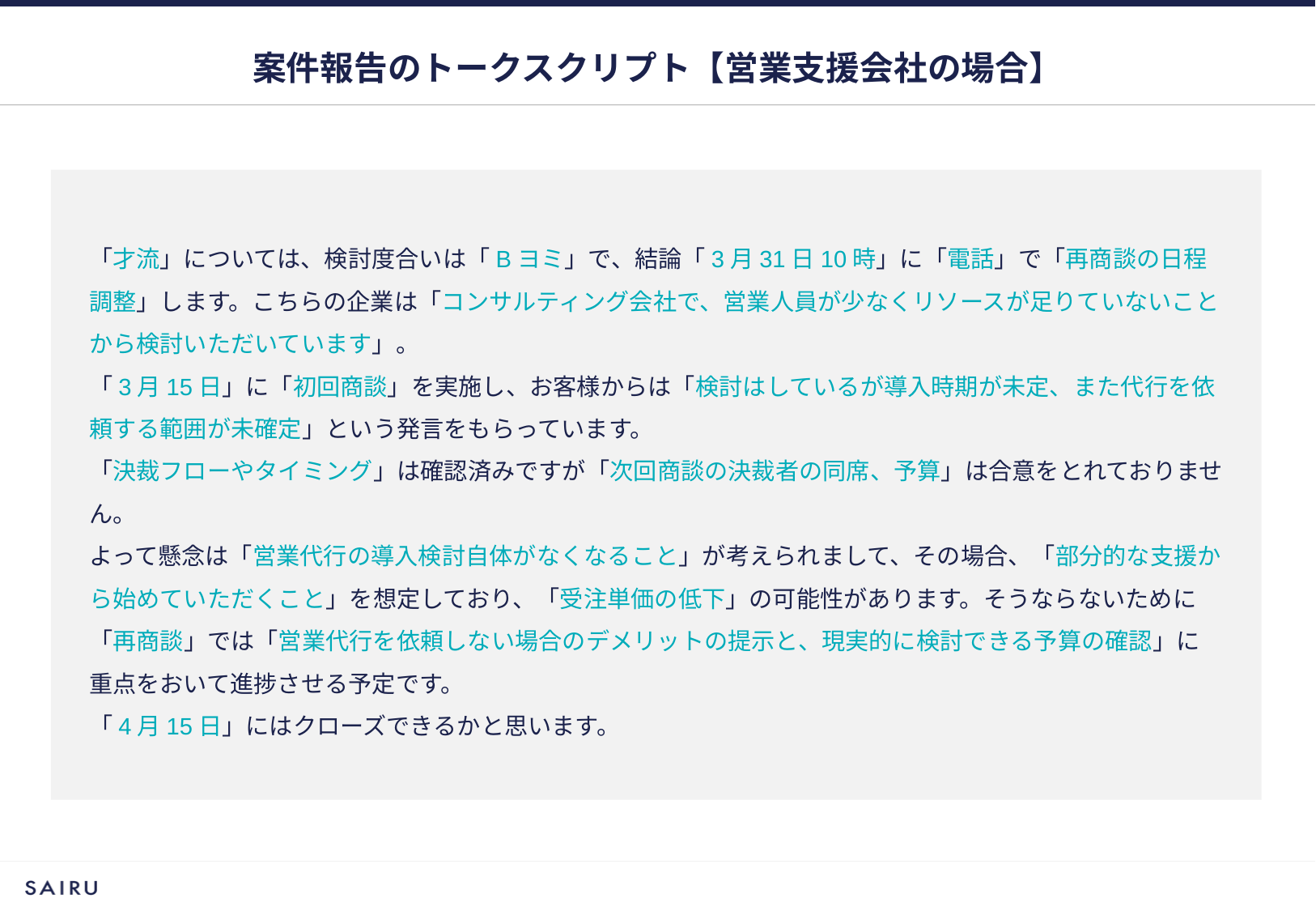

# 案件報告のトークスクリプト【営業支援会社の場合】
「才流」については、検討度合いは「Bヨミ」で、結論「3月31日10時」に「電話」で「再商談の日程調整」します。こちらの企業は「コンサルティング会社で、営業人員が少なくリソースが足りていないことから検討いただいています」。
「3月15日」に「初回商談」を実施し、お客様からは「検討はしているが導入時期が未定、また代行を依頼する範囲が未確定」という発言をもらっています。
「決裁フローやタイミング」は確認済みですが「次回商談の決裁者の同席、予算」は合意をとれておりません。
よって懸念は「営業代行の導入検討自体がなくなること」が考えられまして、その場合、「部分的な支援から始めていただくこと」を想定しており、「受注単価の低下」の可能性があります。そうならないために「再商談」では「営業代行を依頼しない場合のデメリットの提示と、現実的に検討できる予算の確認」に重点をおいて進捗させる予定です。
「4月15日」にはクローズできるかと思います。